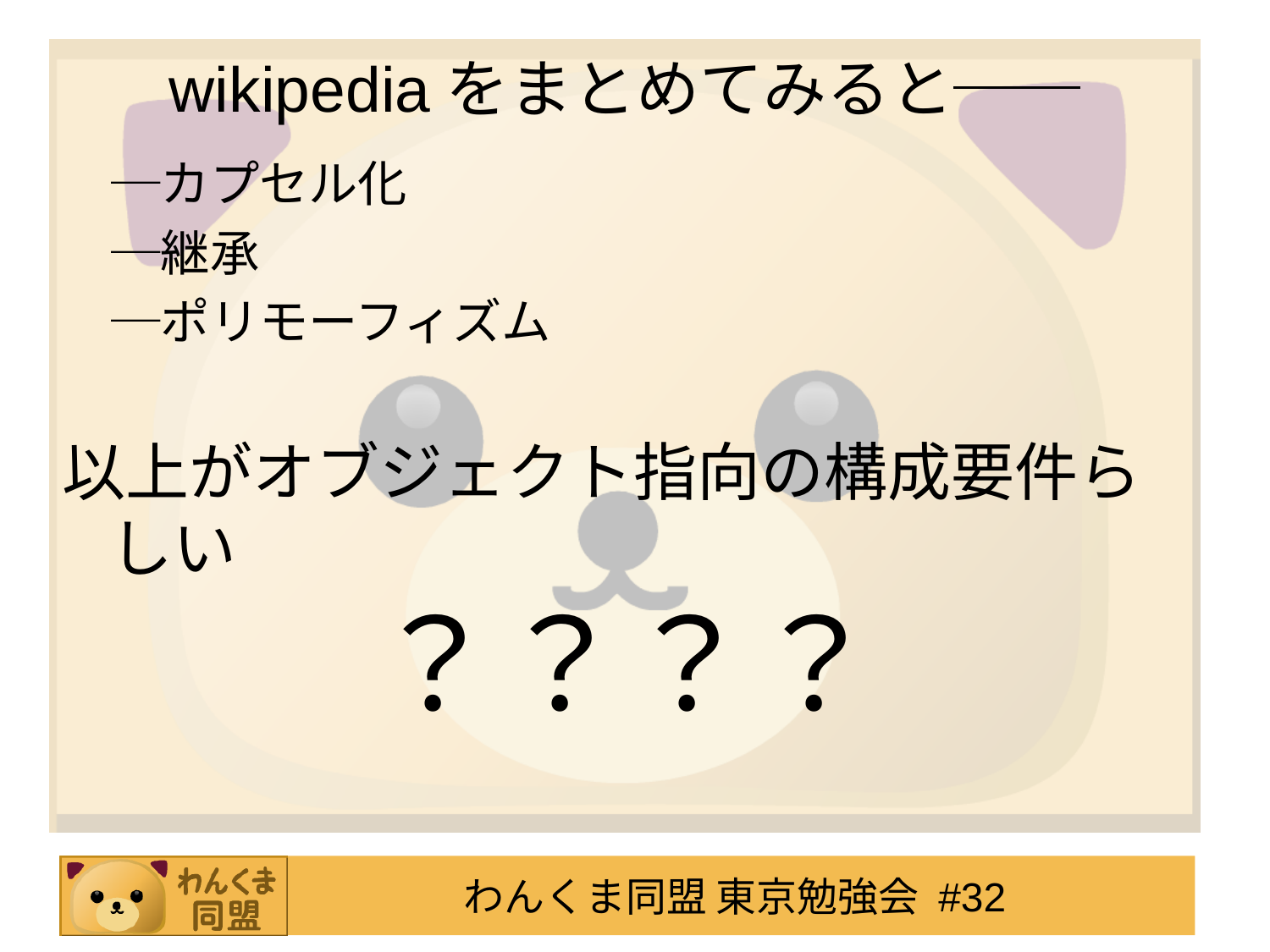

wikipediaをまとめてみると──
　─カプセル化
　─継承
　─ポリモーフィズム

以上がオブジェクト指向の構成要件らしい
？？？？